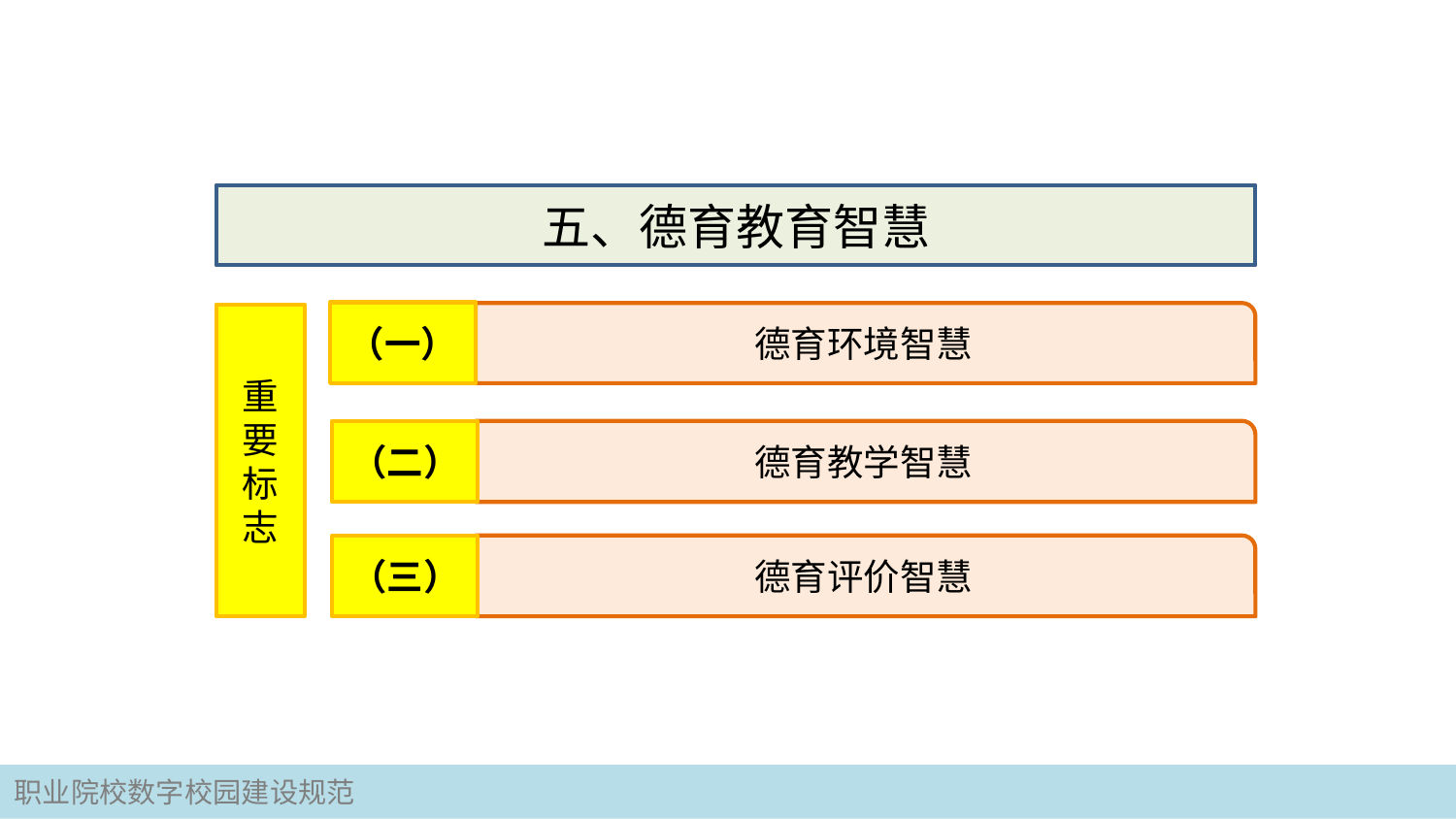

五、德育教育智慧
（一）
德育环境智慧
重要标志
德育教学智慧
（二）
（三）
德育评价智慧
职业院校数字校园建设规范